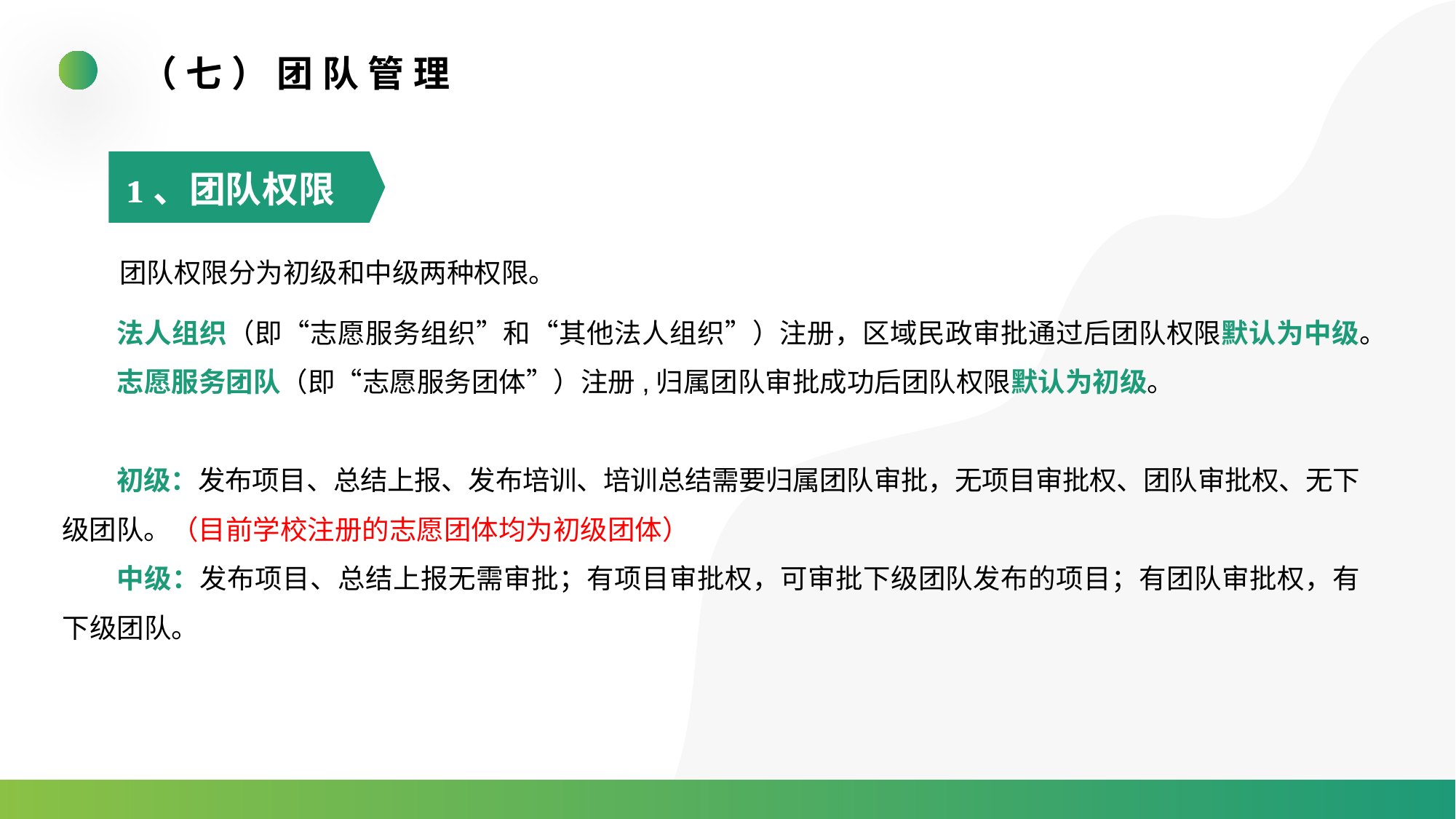

（七）团队管理

1、团队权限
团队权限分为初级和中级两种权限。
法人组织（即“志愿服务组织”和“其他法人组织”）注册，区域民政审批通过后团队权限默认为中级。
志愿服务团队（即“志愿服务团体”）注册,归属团队审批成功后团队权限默认为初级。

初级：发布项目、总结上报、发布培训、培训总结需要归属团队审批，无项目审批权、团队审批权、无下级团队。（目前学校注册的志愿团体均为初级团体）
中级：发布项目、总结上报无需审批；有项目审批权，可审批下级团队发布的项目；有团队审批权，有下级团队。